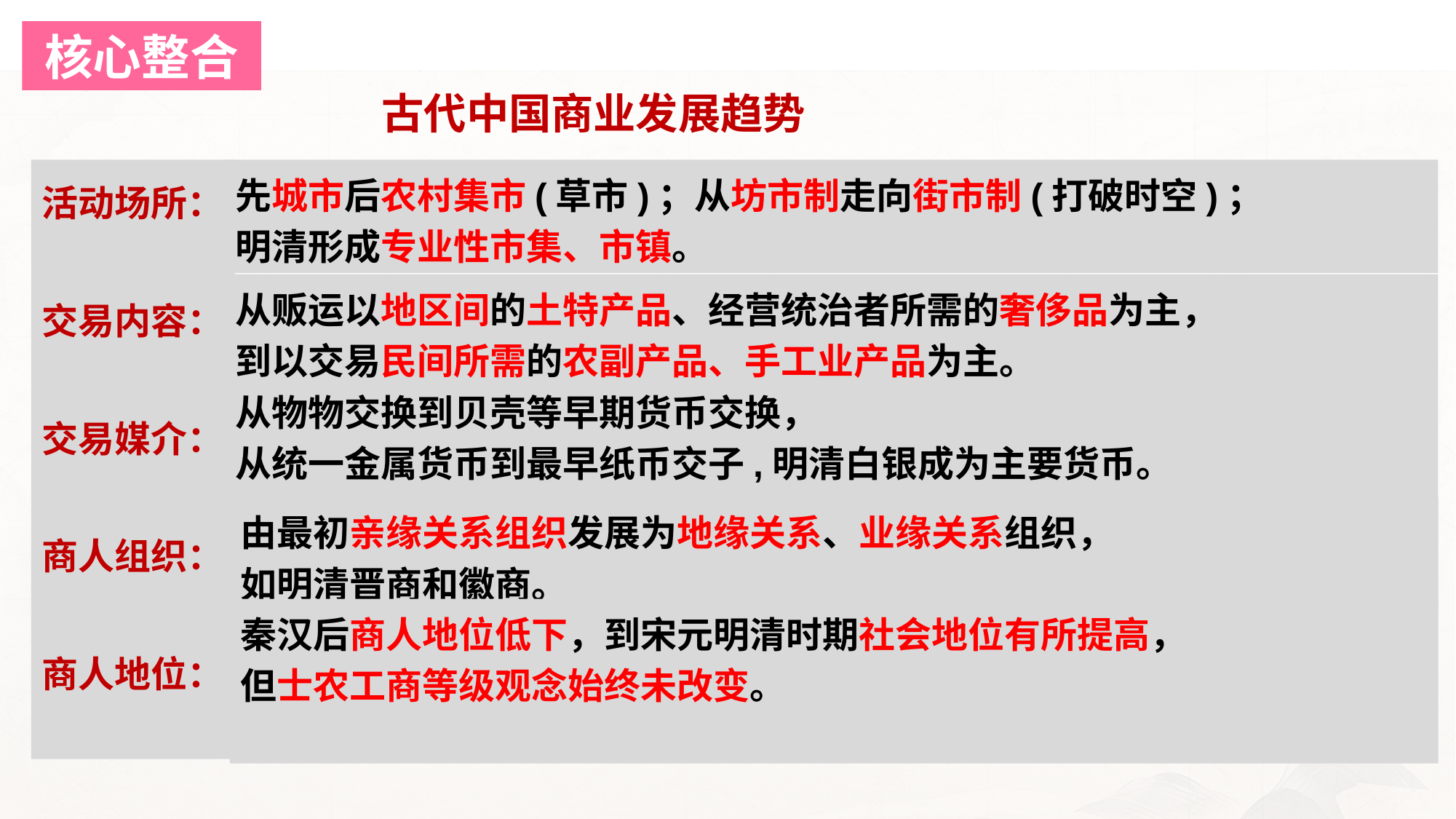

核心整合
古代中国商业发展趋势
活动场所：

交易内容：

交易媒介：

商人组织：

商人地位：

先城市后农村集市(草市)；从坊市制走向街市制(打破时空)；
明清形成专业性市集、市镇。
从贩运以地区间的土特产品、经营统治者所需的奢侈品为主，
到以交易民间所需的农副产品、手工业产品为主。
从物物交换到贝壳等早期货币交换，
从统一金属货币到最早纸币交子,明清白银成为主要货币。

由最初亲缘关系组织发展为地缘关系、业缘关系组织，
如明清晋商和徽商。
秦汉后商人地位低下，到宋元明清时期社会地位有所提高，
但士农工商等级观念始终未改变。